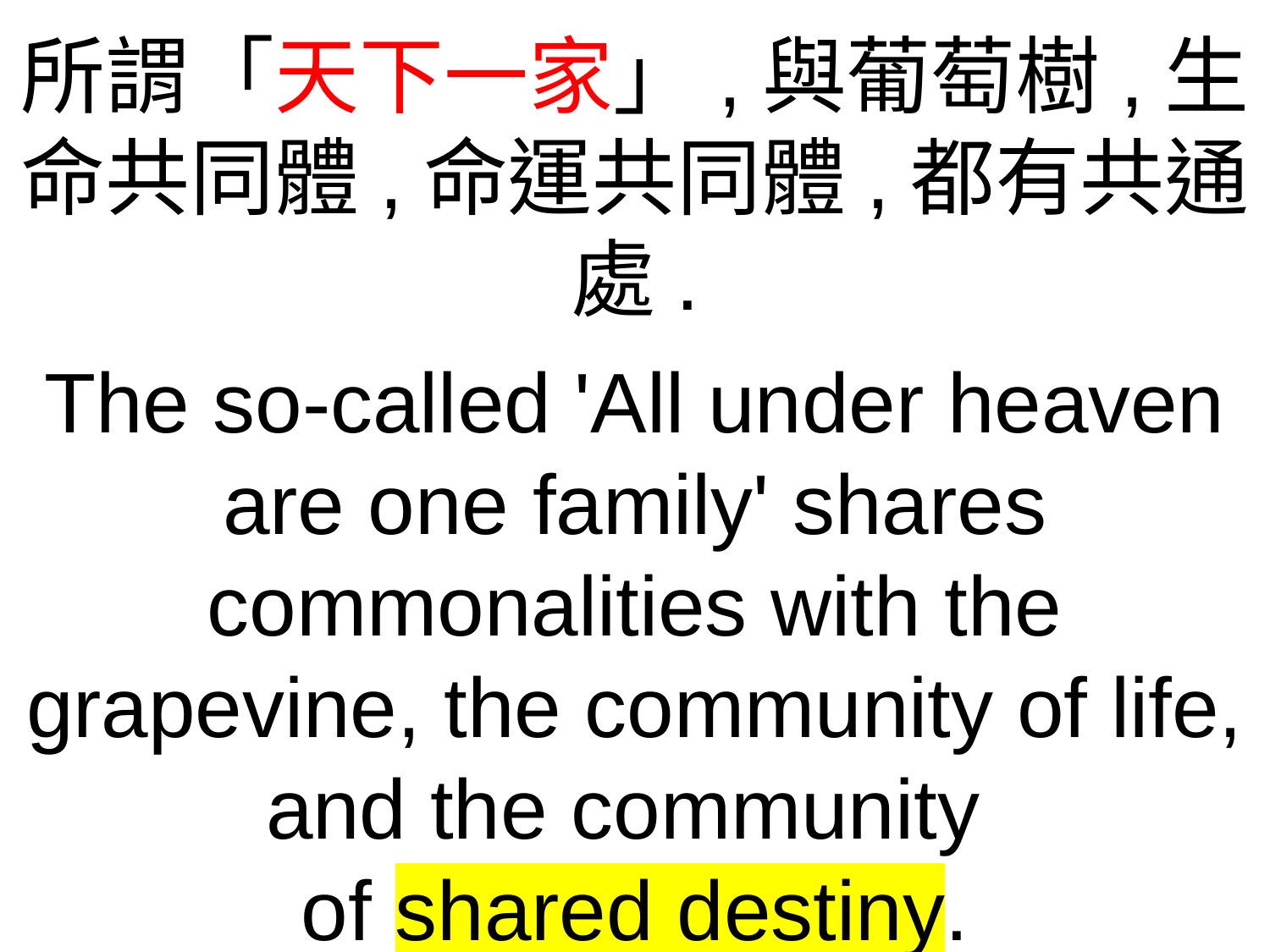

所謂「天下一家」,與葡萄樹,生命共同體,命運共同體,都有共通處.
The so-called 'All under heaven are one family' shares commonalities with the grapevine, the community of life, and the community
of shared destiny.